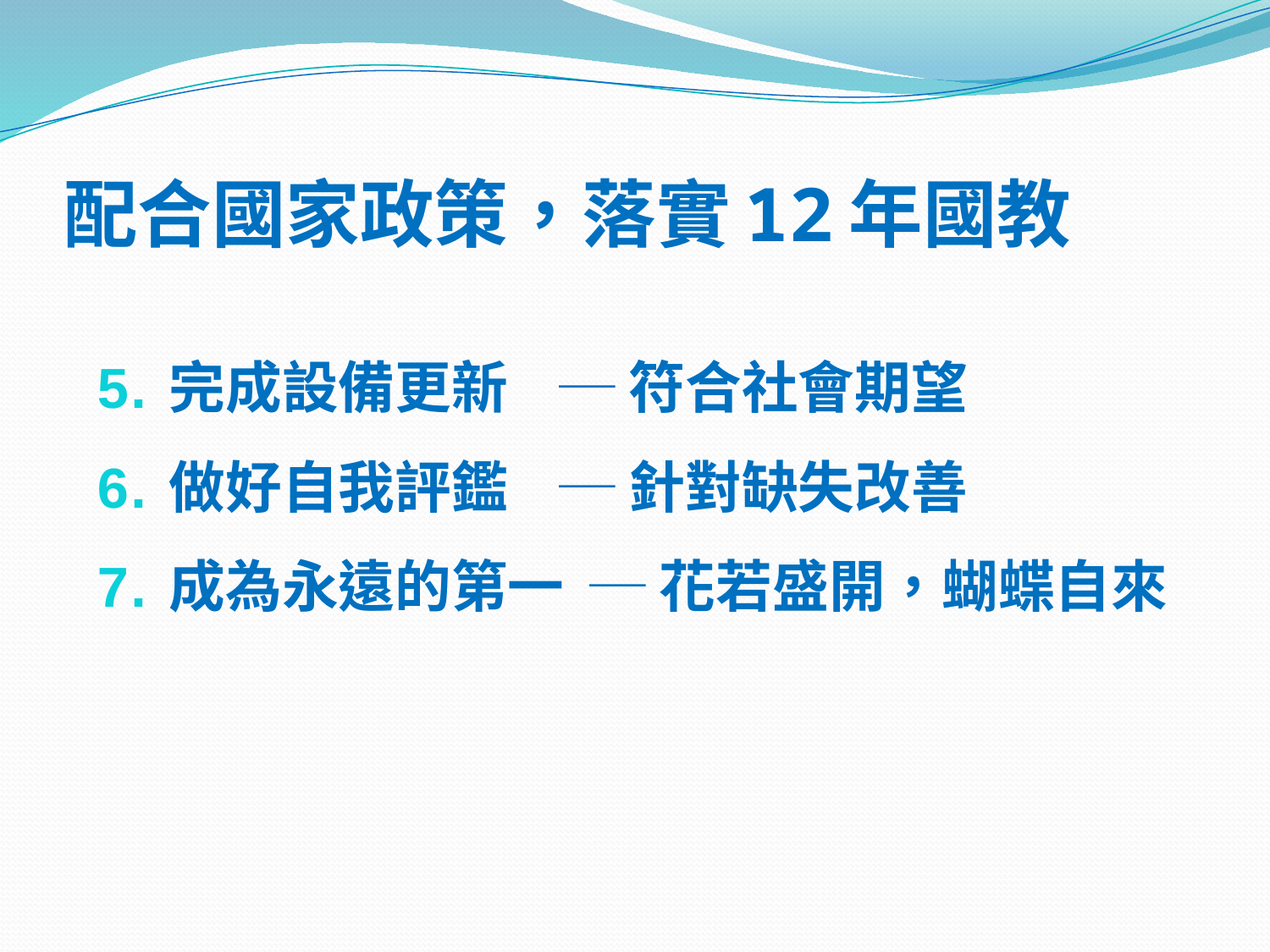

# 配合國家政策，落實12年國教
完成設備更新    ─ 符合社會期望
做好自我評鑑    ─ 針對缺失改善
成為永遠的第一  ─ 花若盛開，蝴蝶自來